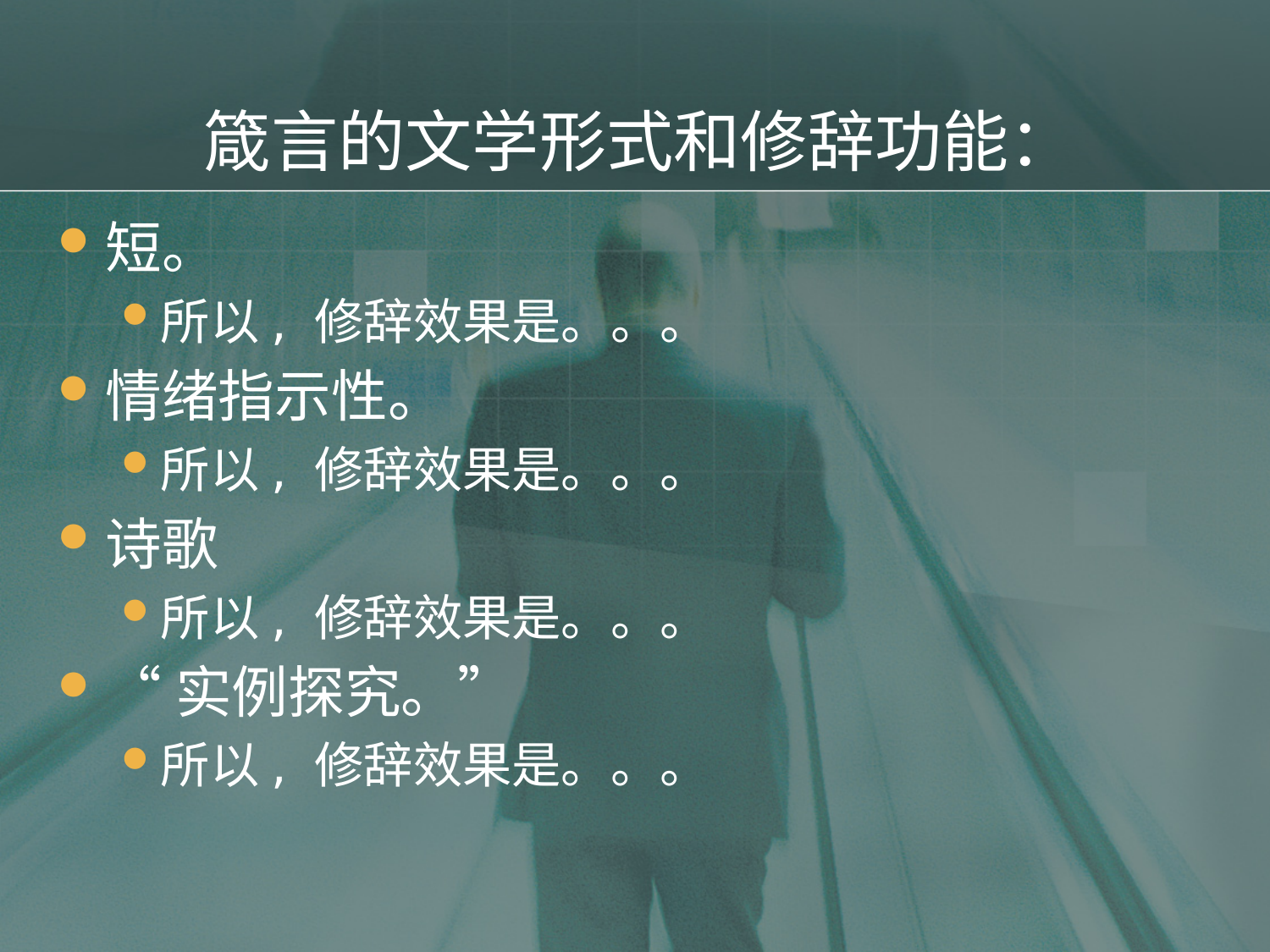

# 箴言的文学形式和修辞功能：
短。
所以, 修辞效果是。。。
情绪指示性。
所以, 修辞效果是。。。
诗歌
所以, 修辞效果是。。。
“实例探究。”
所以, 修辞效果是。。。